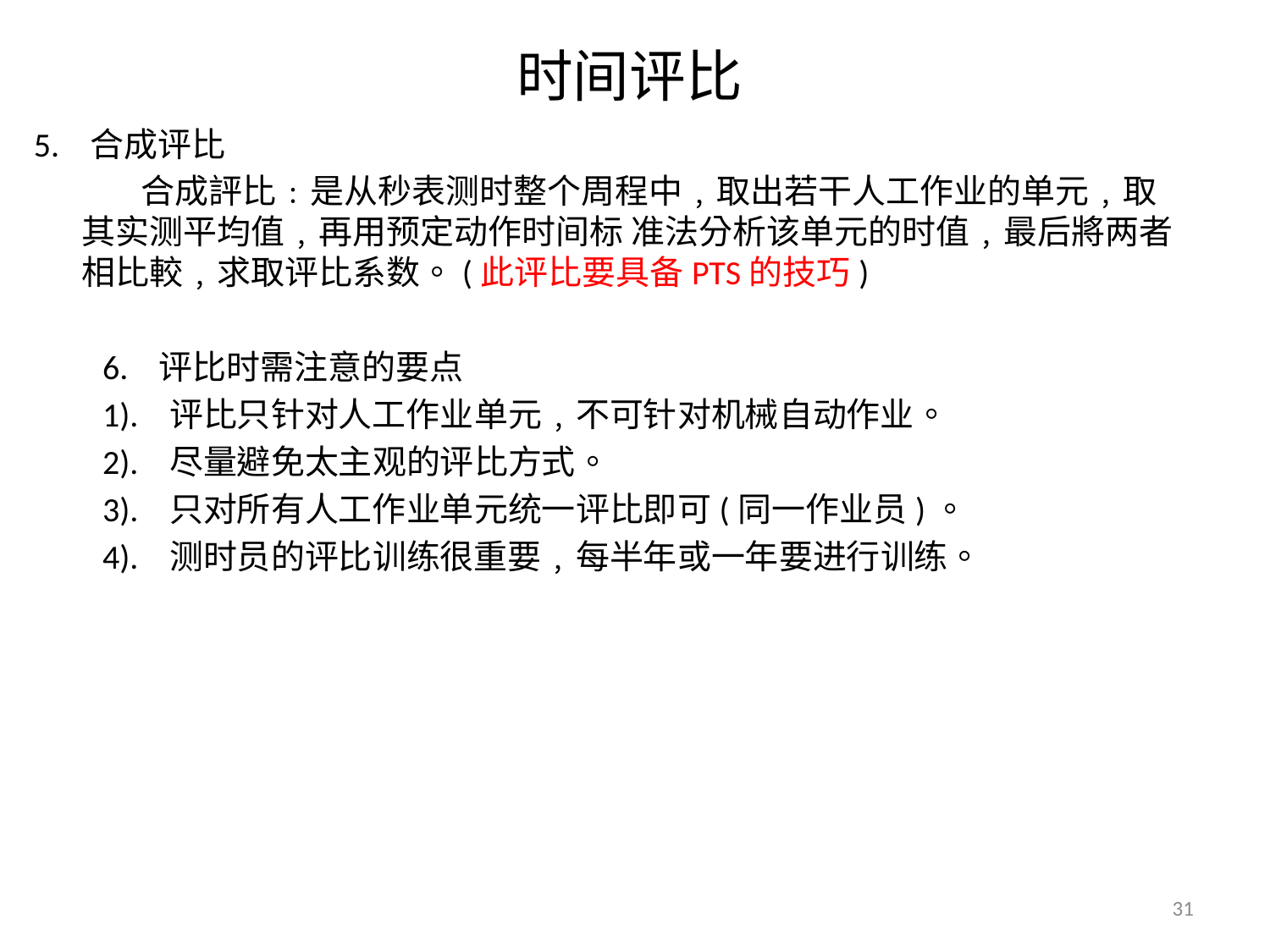

时间评比
5.   合成评比
             合成評比﹕是从秒表测时整个周程中﹐取出若干人工作业的单元﹐取其实测平均值﹐再用预定动作时间标 准法分析该单元的时值﹐最后將两者相比較﹐求取评比系数。(此评比要具备PTS的技巧)

         6.   评比时需注意的要点
         1).   评比只针对人工作业单元﹐不可针对机械自动作业。
         2).   尽量避免太主观的评比方式。
         3).   只对所有人工作业单元统一评比即可(同一作业员)。
         4).   测时员的评比训练很重要﹐每半年或一年要进行训练。

31